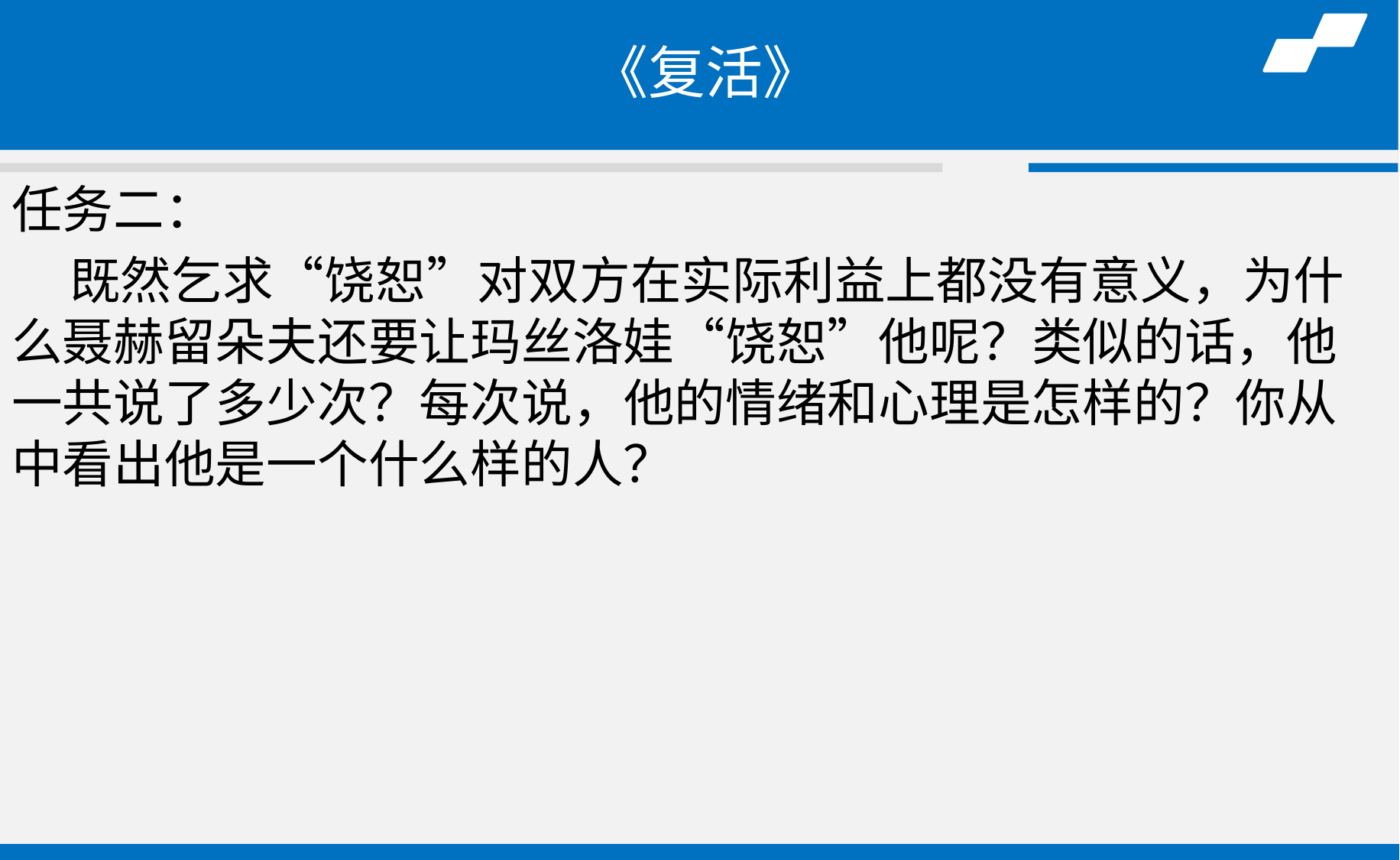

# 《复活》

任务二：
    既然乞求“饶恕”对双方在实际利益上都没有意义，为什么聂赫留朵夫还要让玛丝洛娃“饶恕”他呢？类似的话，他一共说了多少次？每次说，他的情绪和心理是怎样的？你从中看出他是一个什么样的人？